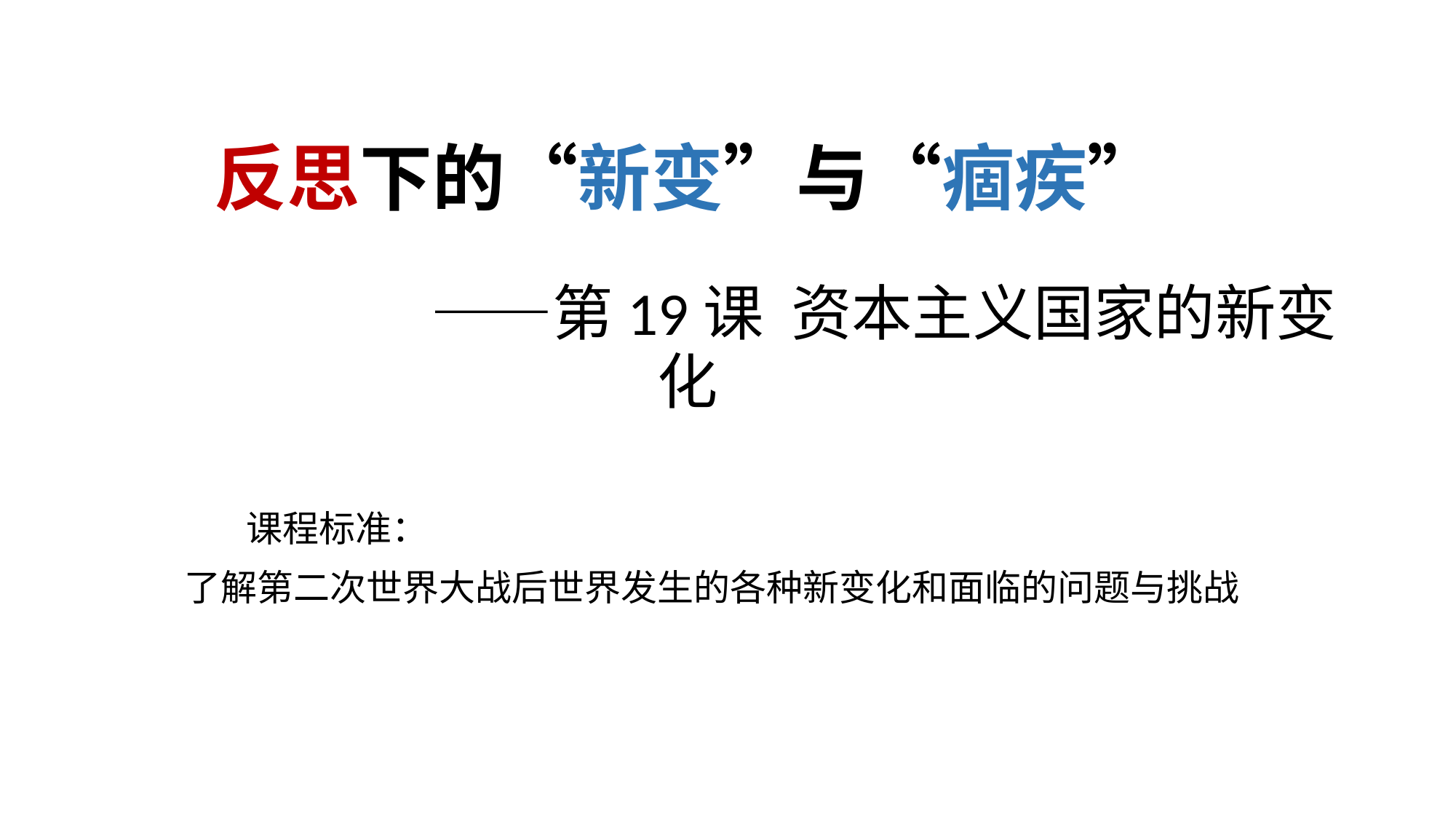

# 反思下的“新变”与“痼疾” ——第19课  资本主义国家的新变化
课程标准：
了解第二次世界大战后世界发生的各种新变化和面临的问题与挑战